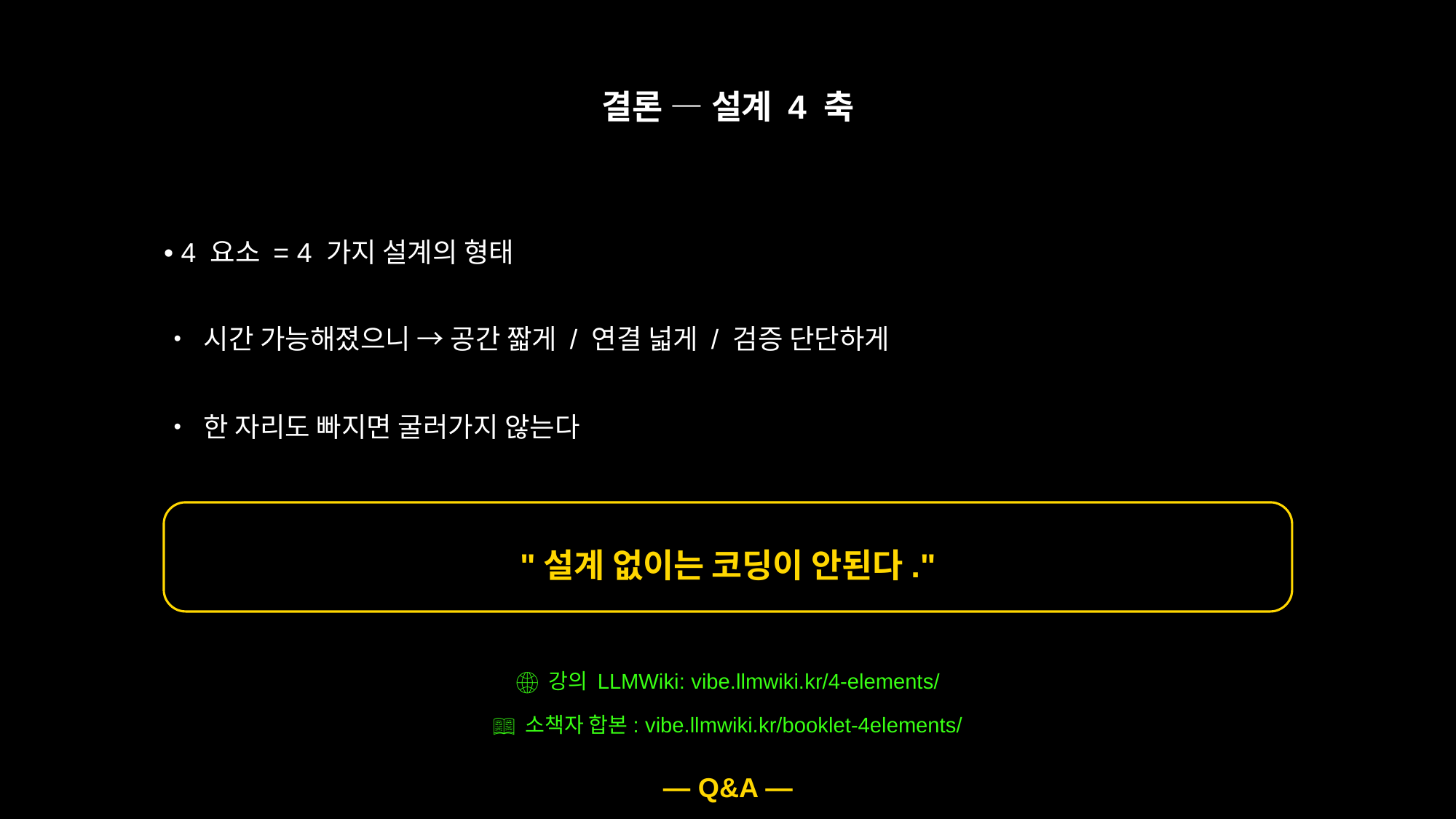

결론 — 설계 4 축
• 4 요소 = 4 가지 설계의 형태
• 시간 가능해졌으니 → 공간 짧게 / 연결 넓게 / 검증 단단하게
• 한 자리도 빠지면 굴러가지 않는다

"설계 없이는 코딩이 안된다."
🌐 강의 LLMWiki: vibe.llmwiki.kr/4-elements/
📖 소책자 합본: vibe.llmwiki.kr/booklet-4elements/
— Q&A —